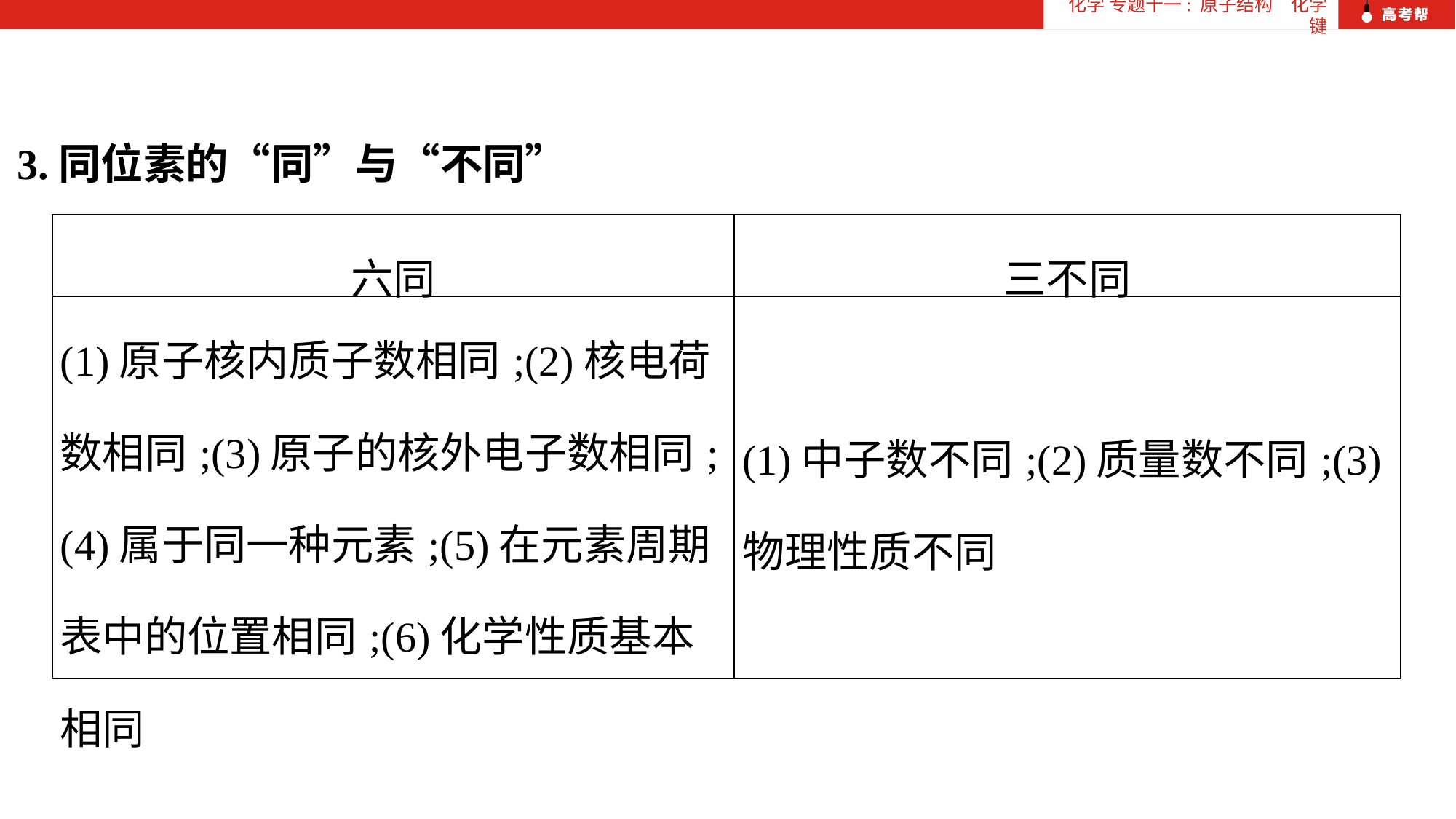

化学 专题十一: 原子结构　化学键
 3.同位素的“同”与“不同”
| 六同 | 三不同 |
| --- | --- |
| (1)原子核内质子数相同;(2)核电荷数相同;(3)原子的核外电子数相同;(4)属于同一种元素;(5)在元素周期表中的位置相同;(6)化学性质基本相同 | (1)中子数不同;(2)质量数不同;(3)物理性质不同 |